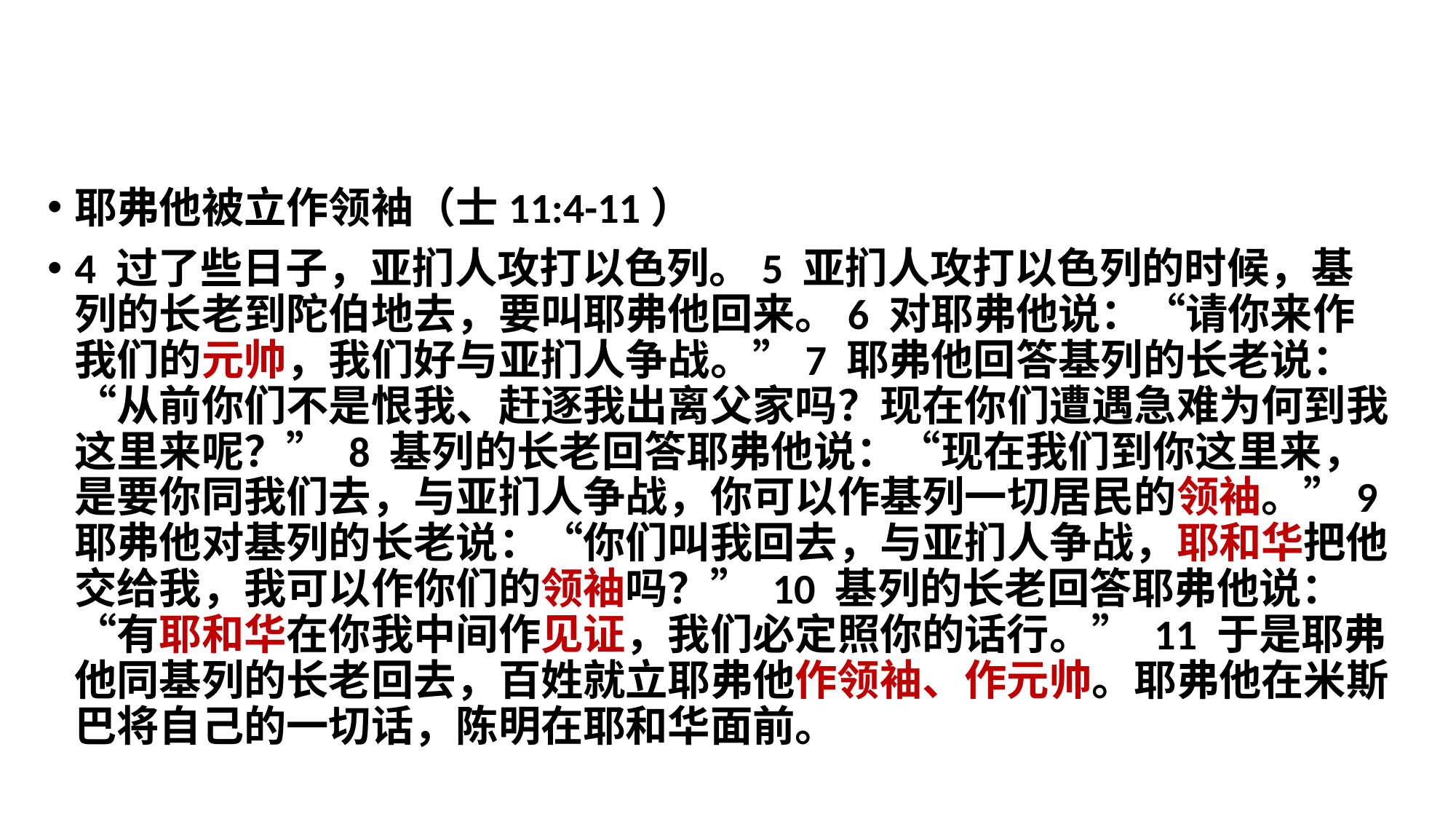

耶弗他被立作领袖（士11:4-11）
4 过了些日子，亚扪人攻打以色列。5 亚扪人攻打以色列的时候，基列的长老到陀伯地去，要叫耶弗他回来。6 对耶弗他说：“请你来作我们的元帅，我们好与亚扪人争战。”7 耶弗他回答基列的长老说：“从前你们不是恨我、赶逐我出离父家吗？现在你们遭遇急难为何到我这里来呢？” 8 基列的长老回答耶弗他说：“现在我们到你这里来，是要你同我们去，与亚扪人争战，你可以作基列一切居民的领袖。”9 耶弗他对基列的长老说：“你们叫我回去，与亚扪人争战，耶和华把他交给我，我可以作你们的领袖吗？” 10 基列的长老回答耶弗他说：“有耶和华在你我中间作见证，我们必定照你的话行。” 11 于是耶弗他同基列的长老回去，百姓就立耶弗他作领袖、作元帅。耶弗他在米斯巴将自己的一切话，陈明在耶和华面前。